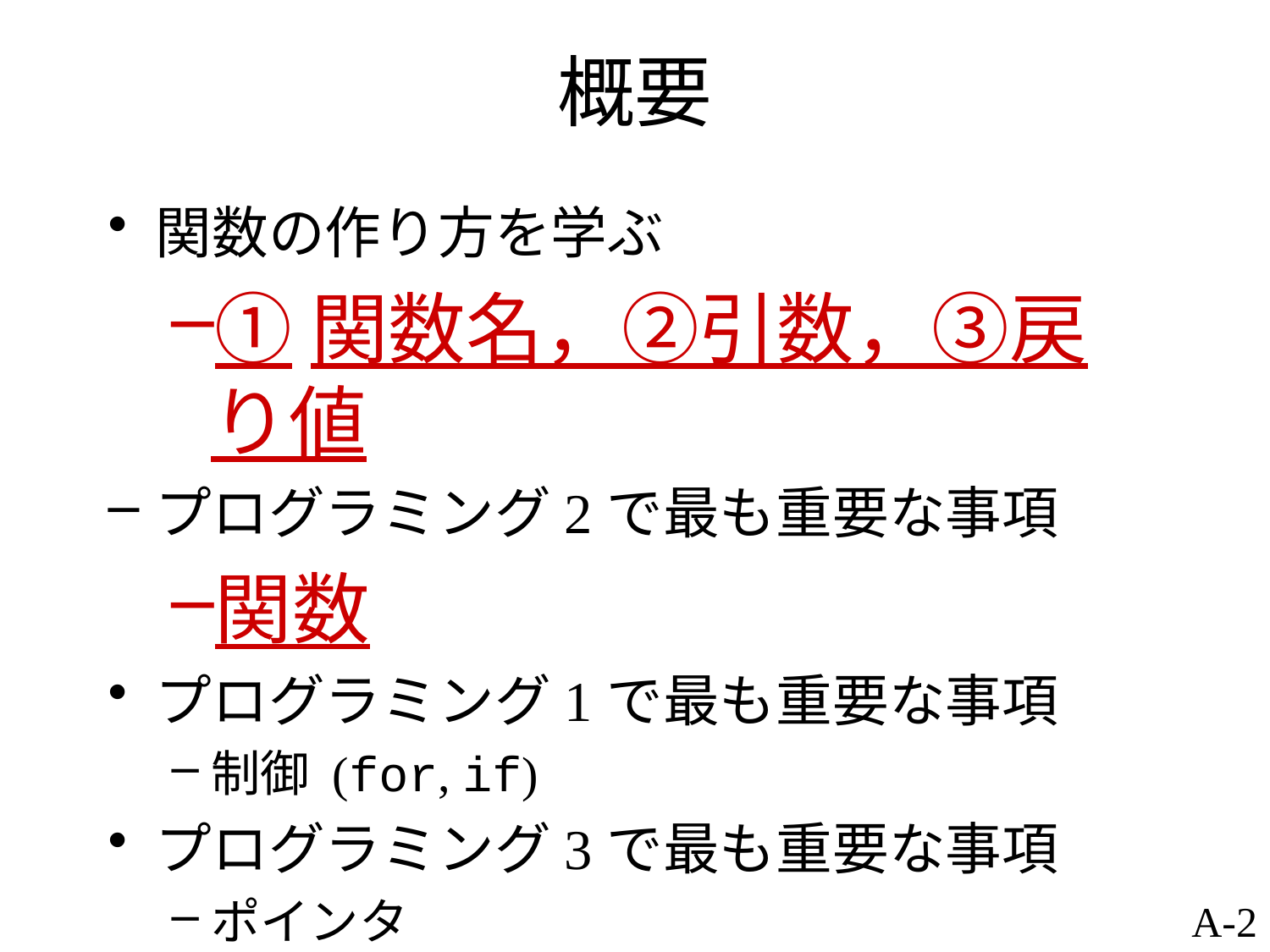

# 概要
関数の作り方を学ぶ
①関数名，②引数，③戻り値
プログラミング2で最も重要な事項
関数
プログラミング1で最も重要な事項
制御 (for, if)
プログラミング3で最も重要な事項
ポインタ
A-2